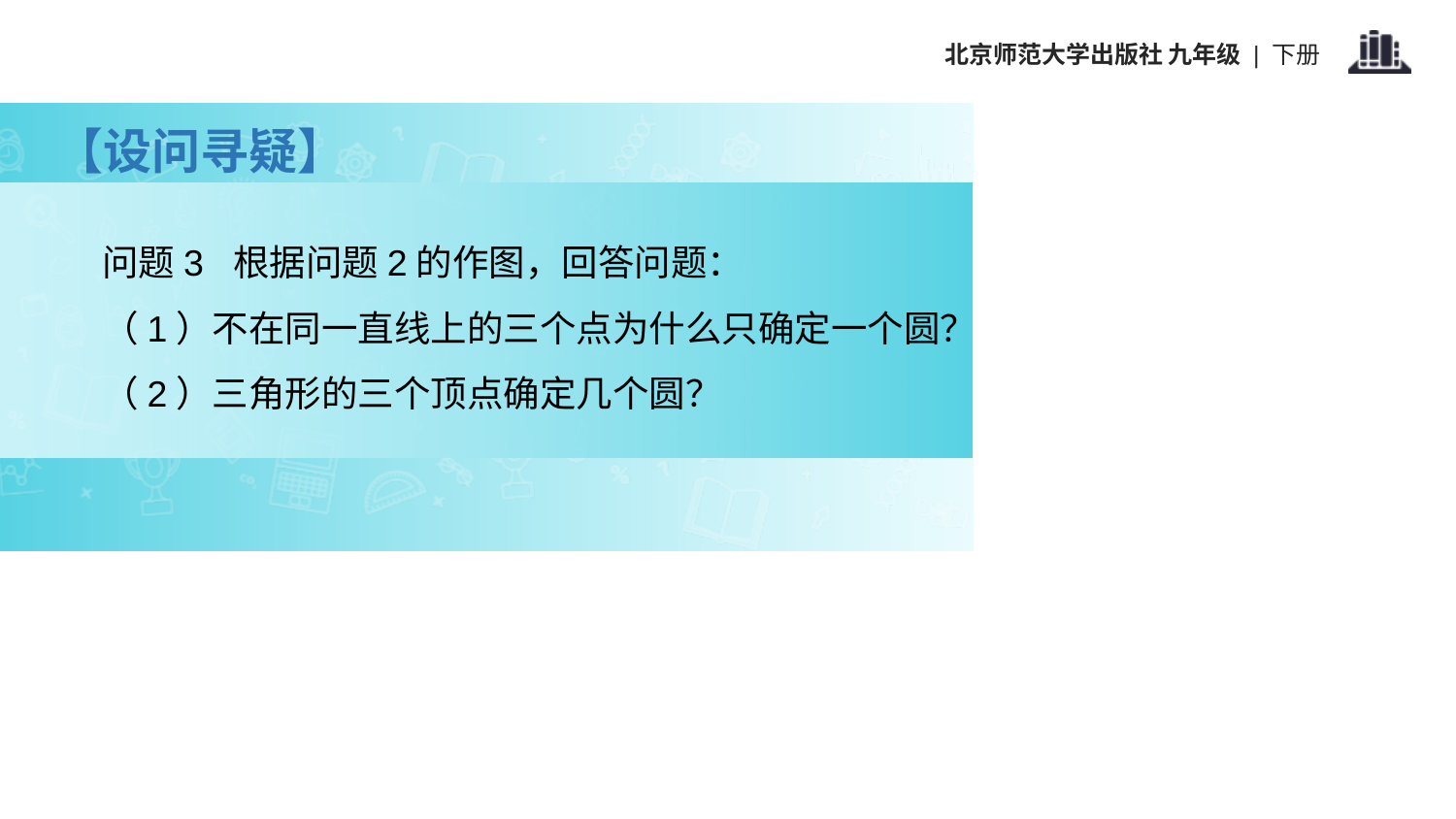

【设问寻疑】
问题3  根据问题2的作图，回答问题：
（1）不在同一直线上的三个点为什么只确定一个圆？
（2）三角形的三个顶点确定几个圆？